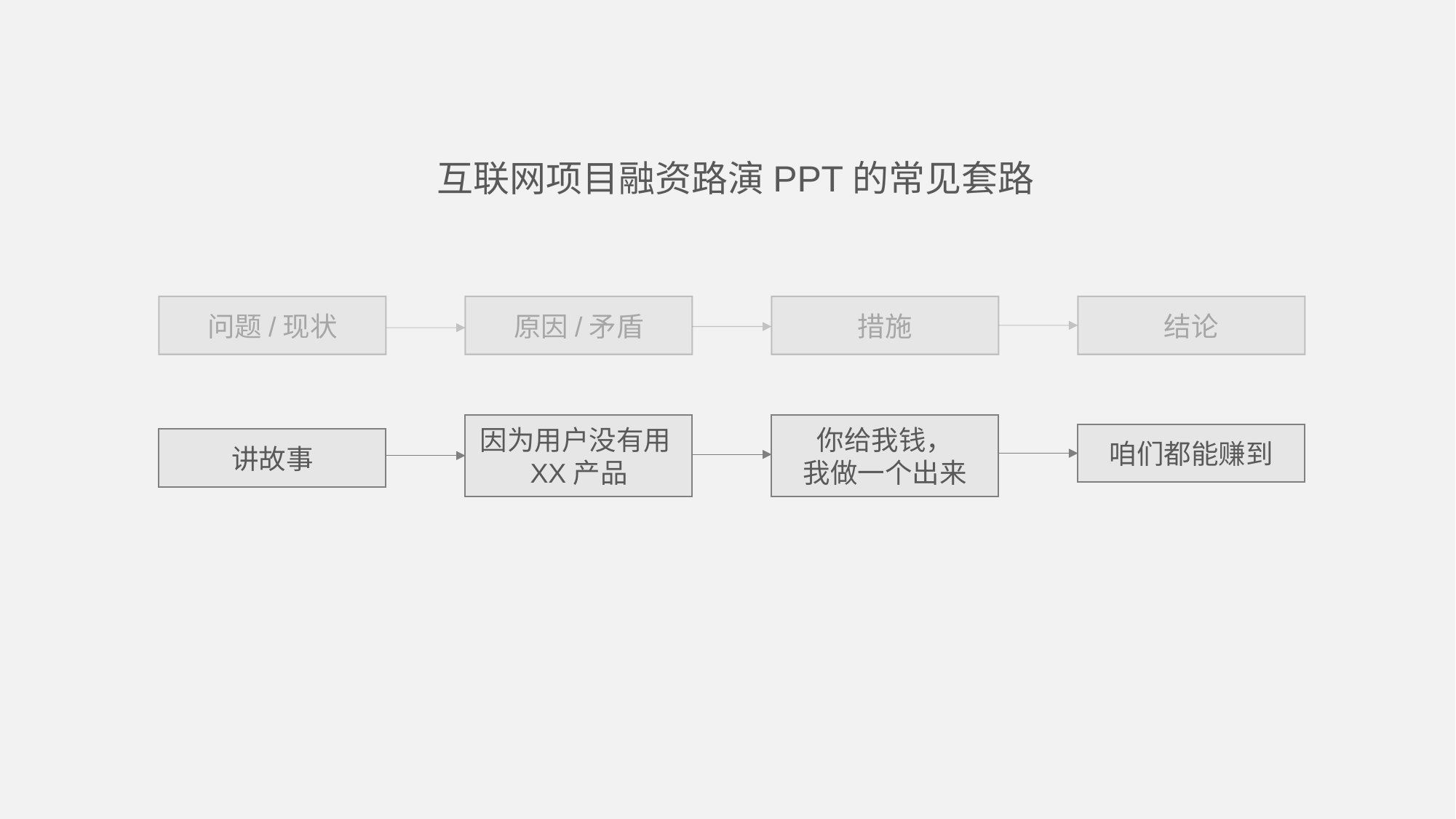

互联网项目融资路演PPT的常见套路
结论
问题/现状
原因/矛盾
措施
因为用户没有用XX产品
你给我钱，
我做一个出来
咱们都能赚到
讲故事